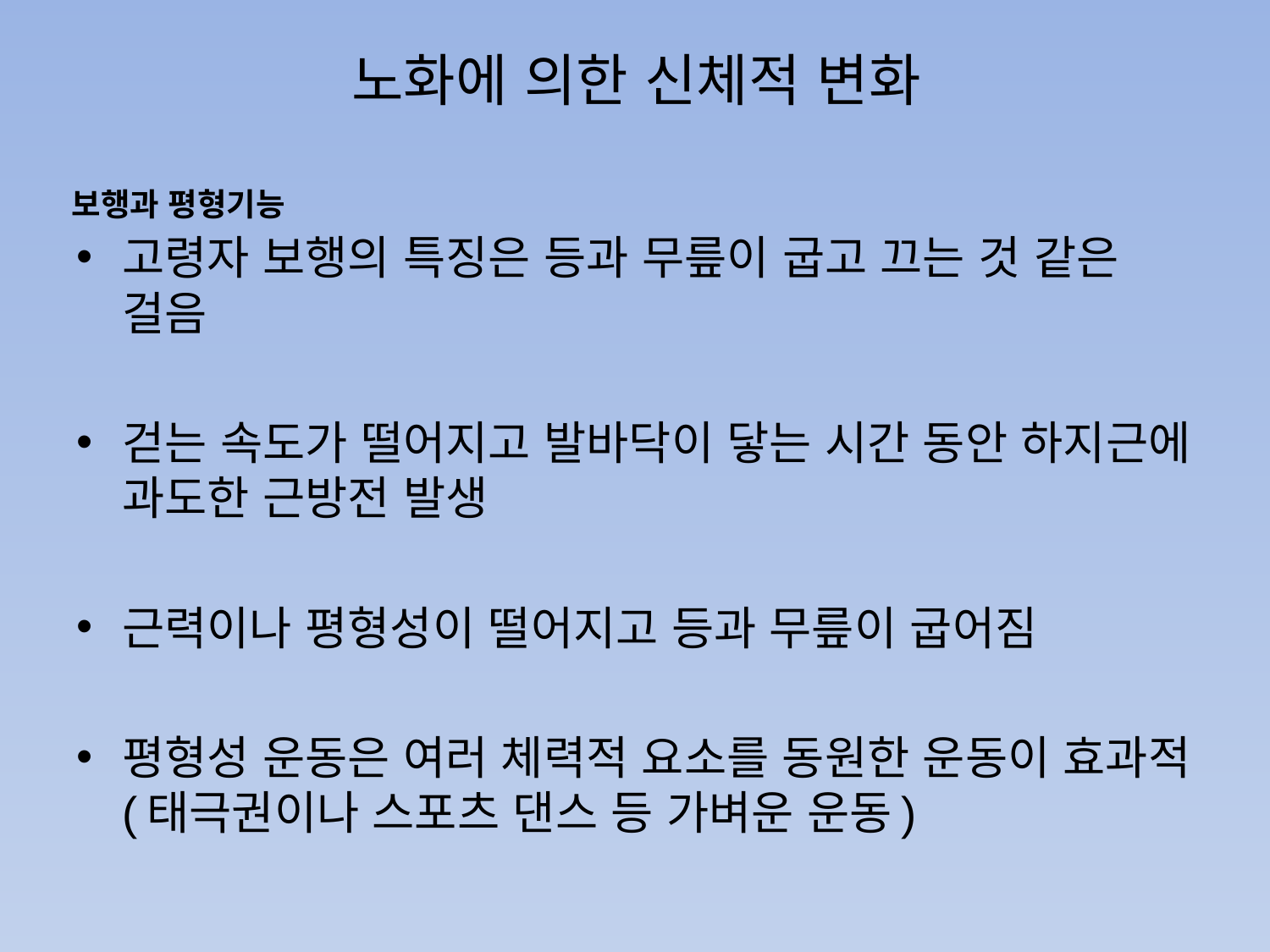

# 노화에 의한 신체적 변화
보행과 평형기능
고령자 보행의 특징은 등과 무릎이 굽고 끄는 것 같은 걸음

걷는 속도가 떨어지고 발바닥이 닿는 시간 동안 하지근에 과도한 근방전 발생

근력이나 평형성이 떨어지고 등과 무릎이 굽어짐

평형성 운동은 여러 체력적 요소를 동원한 운동이 효과적 (태극권이나 스포츠 댄스 등 가벼운 운동)